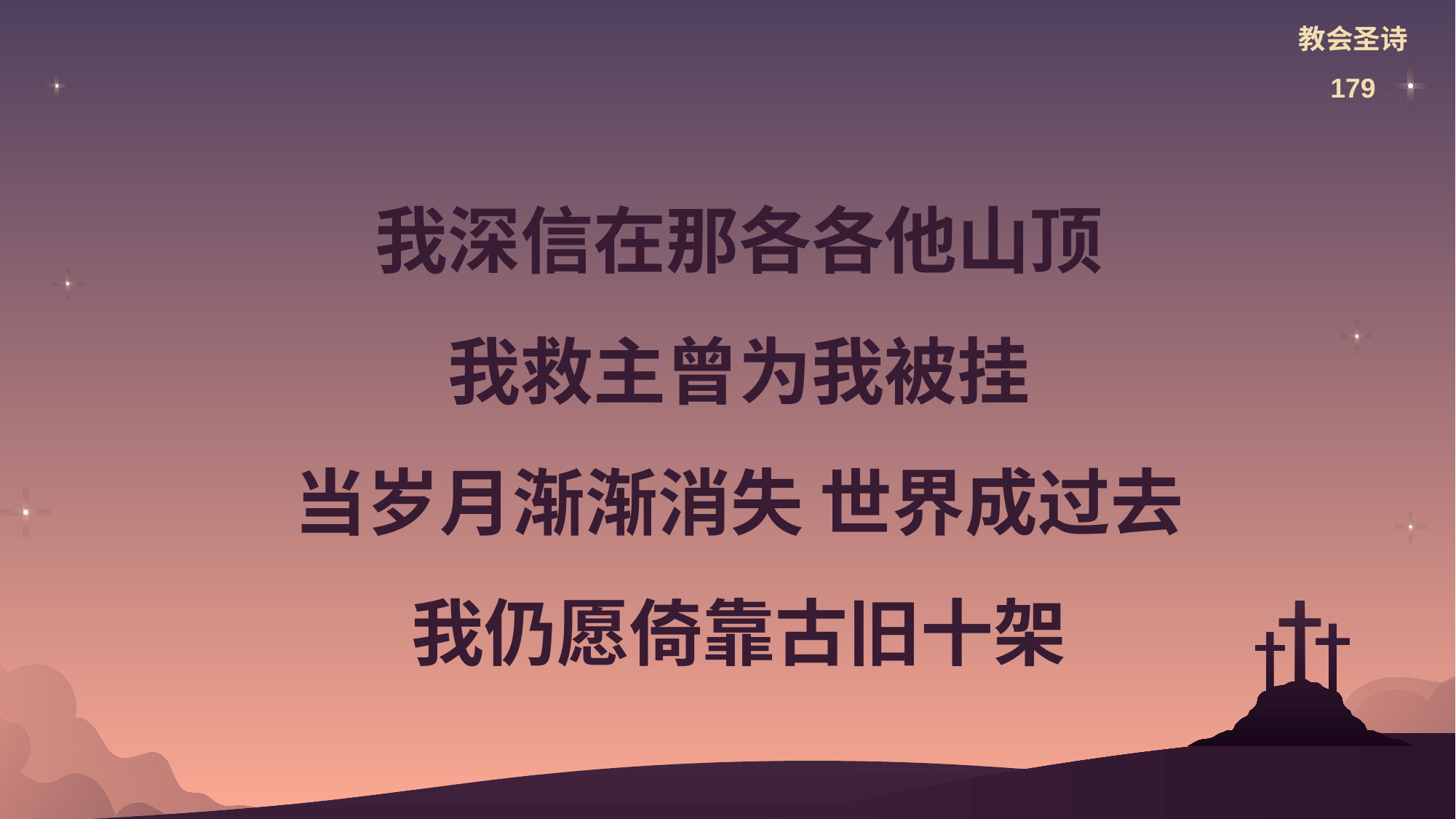

教会圣诗 179
我深信在那各各他山顶
我救主曾为我被挂
当岁月渐渐消失 世界成过去
我仍愿倚靠古旧十架